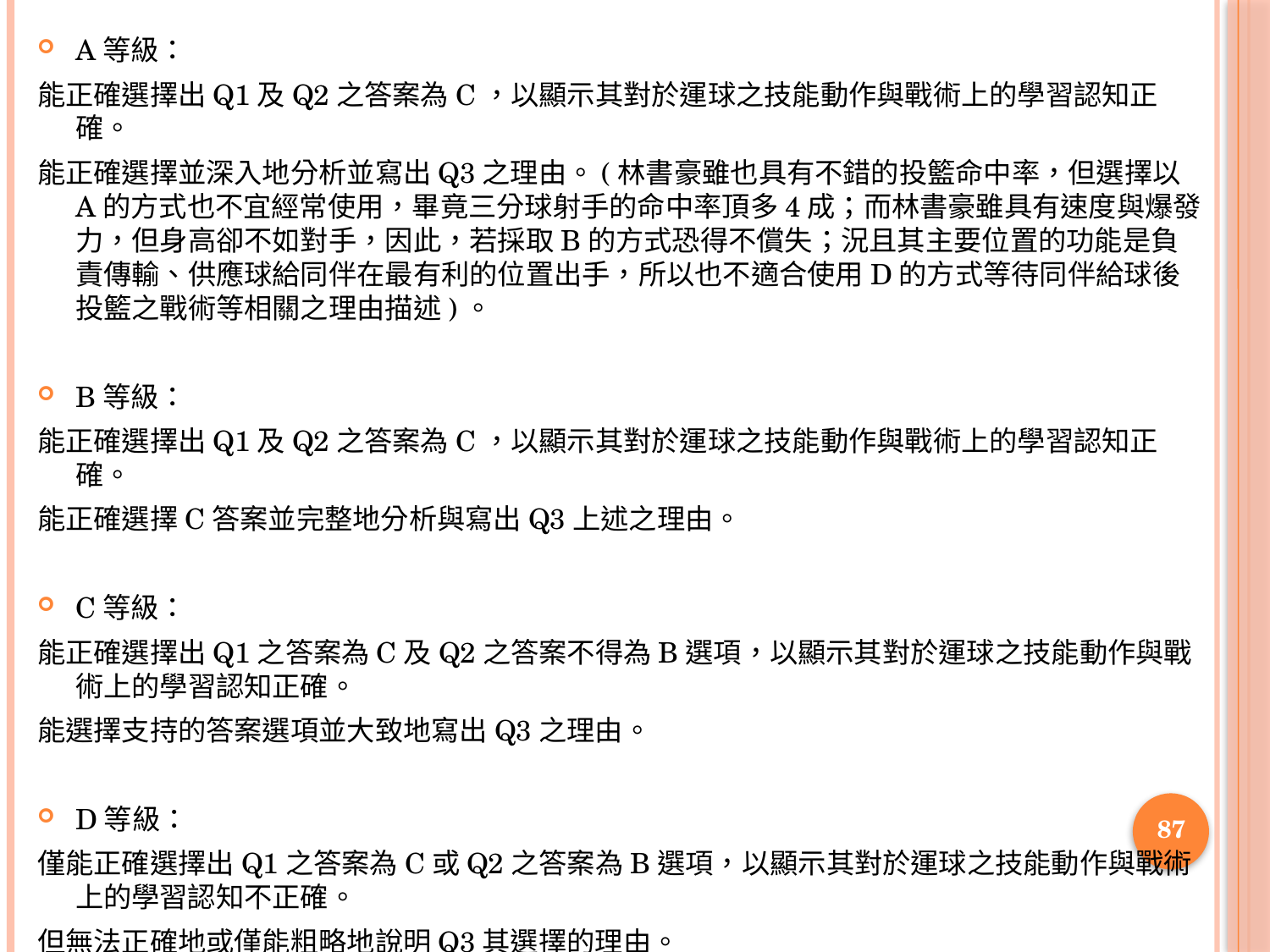

A等級：
能正確選擇出Q1及Q2之答案為C，以顯示其對於運球之技能動作與戰術上的學習認知正確。
能正確選擇並深入地分析並寫出Q3之理由。(林書豪雖也具有不錯的投籃命中率，但選擇以A的方式也不宜經常使用，畢竟三分球射手的命中率頂多4成；而林書豪雖具有速度與爆發力，但身高卻不如對手，因此，若採取B的方式恐得不償失；況且其主要位置的功能是負責傳輸、供應球給同伴在最有利的位置出手，所以也不適合使用D的方式等待同伴給球後投籃之戰術等相關之理由描述)。

B等級：
能正確選擇出Q1及Q2之答案為C，以顯示其對於運球之技能動作與戰術上的學習認知正確。
能正確選擇C答案並完整地分析與寫出Q3上述之理由。

C等級：
能正確選擇出Q1之答案為C及Q2之答案不得為B選項，以顯示其對於運球之技能動作與戰術上的學習認知正確。
能選擇支持的答案選項並大致地寫出Q3之理由。

D等級：
僅能正確選擇出Q1之答案為C或Q2之答案為B選項，以顯示其對於運球之技能動作與戰術上的學習認知不正確。
但無法正確地或僅能粗略地說明Q3其選擇的理由。
87